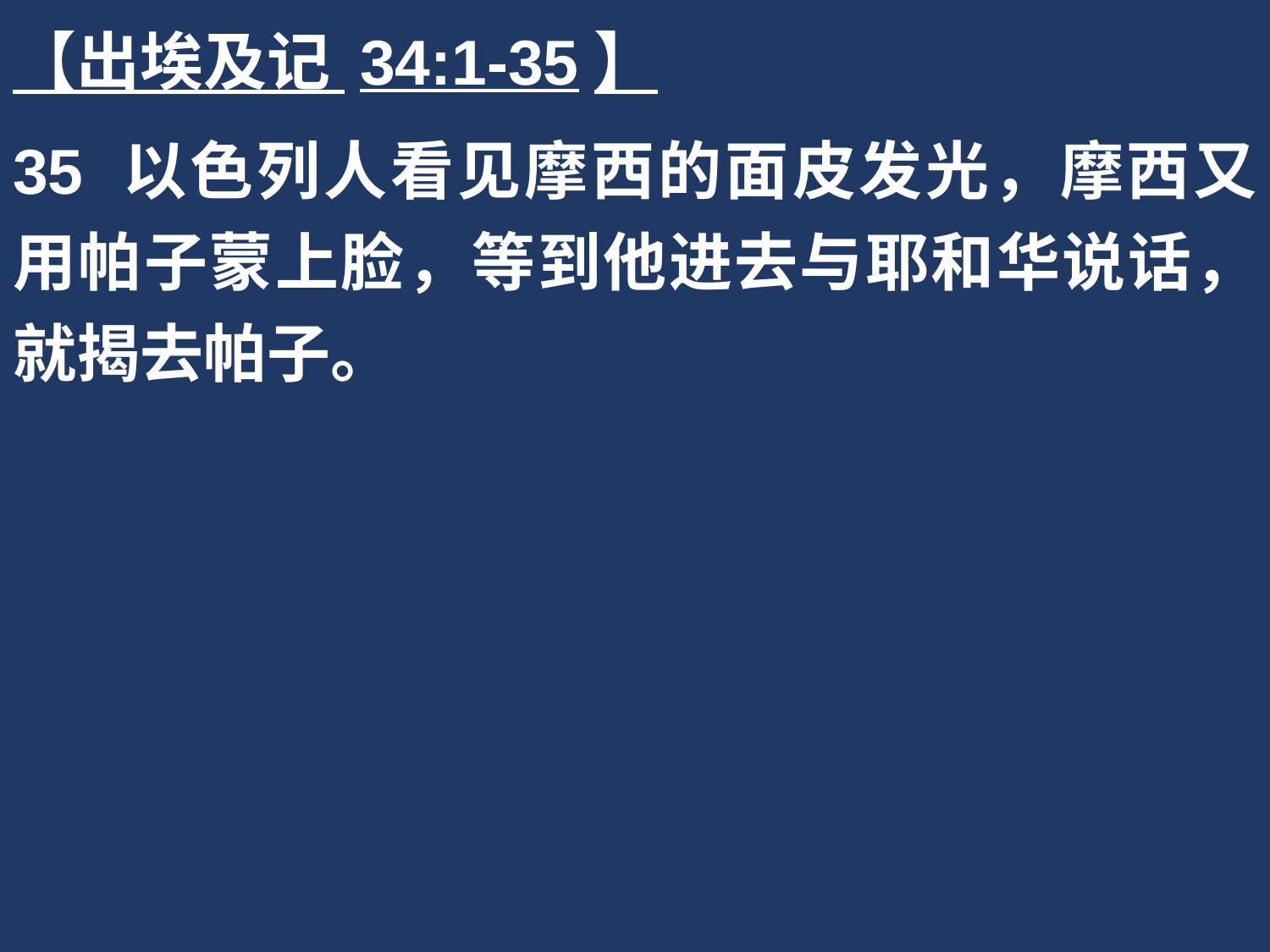

【出埃及记 34:1-35】
35 以色列人看见摩西的面皮发光，摩西又用帕子蒙上脸，等到他进去与耶和华说话，就揭去帕子。